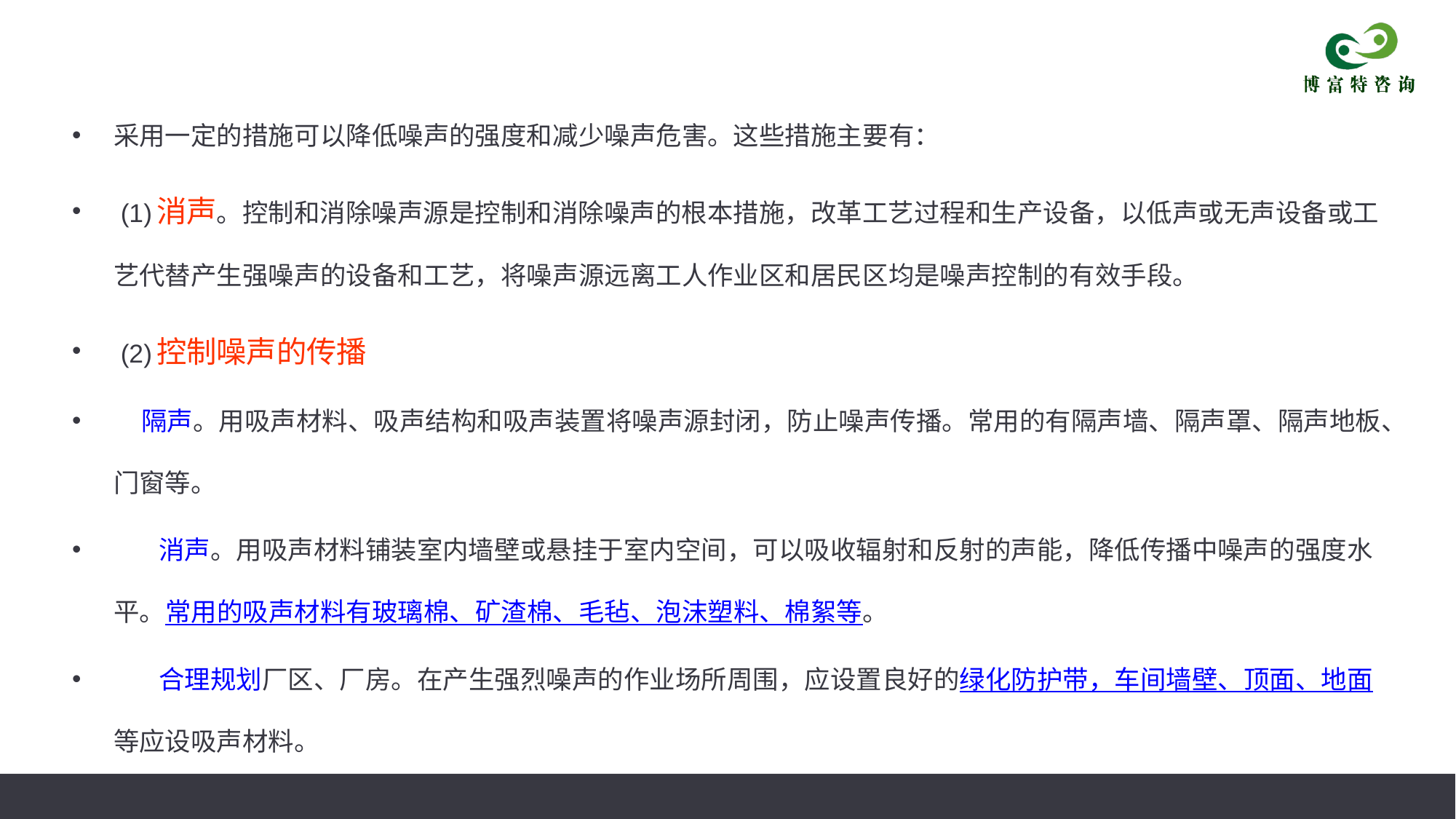

采用一定的措施可以降低噪声的强度和减少噪声危害。这些措施主要有：
 (1)消声。控制和消除噪声源是控制和消除噪声的根本措施，改革工艺过程和生产设备，以低声或无声设备或工艺代替产生强噪声的设备和工艺，将噪声源远离工人作业区和居民区均是噪声控制的有效手段。
 (2)控制噪声的传播
    隔声。用吸声材料、吸声结构和吸声装置将噪声源封闭，防止噪声传播。常用的有隔声墙、隔声罩、隔声地板、门窗等。
       消声。用吸声材料铺装室内墙壁或悬挂于室内空间，可以吸收辐射和反射的声能，降低传播中噪声的强度水平。常用的吸声材料有玻璃棉、矿渣棉、毛毡、泡沫塑料、棉絮等。
       合理规划厂区、厂房。在产生强烈噪声的作业场所周围，应设置良好的绿化防护带，车间墙壁、顶面、地面等应设吸声材料。